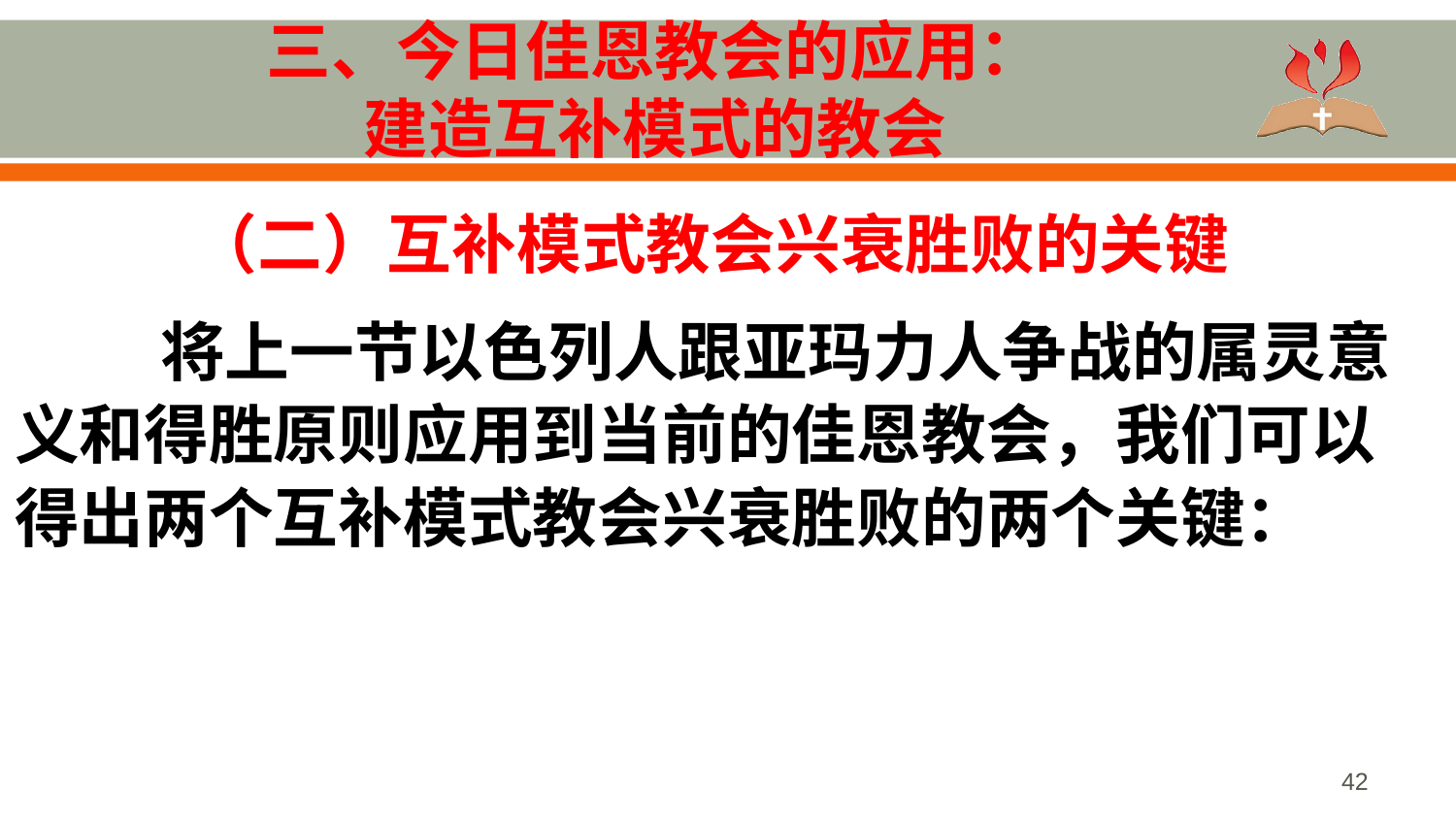

# 三、今日佳恩教会的应用： 建造互补模式的教会
           （二）互补模式教会兴衰胜败的关键
	将上一节以色列人跟亚玛力人争战的属灵意义和得胜原则应用到当前的佳恩教会，我们可以得出两个互补模式教会兴衰胜败的两个关键：

42